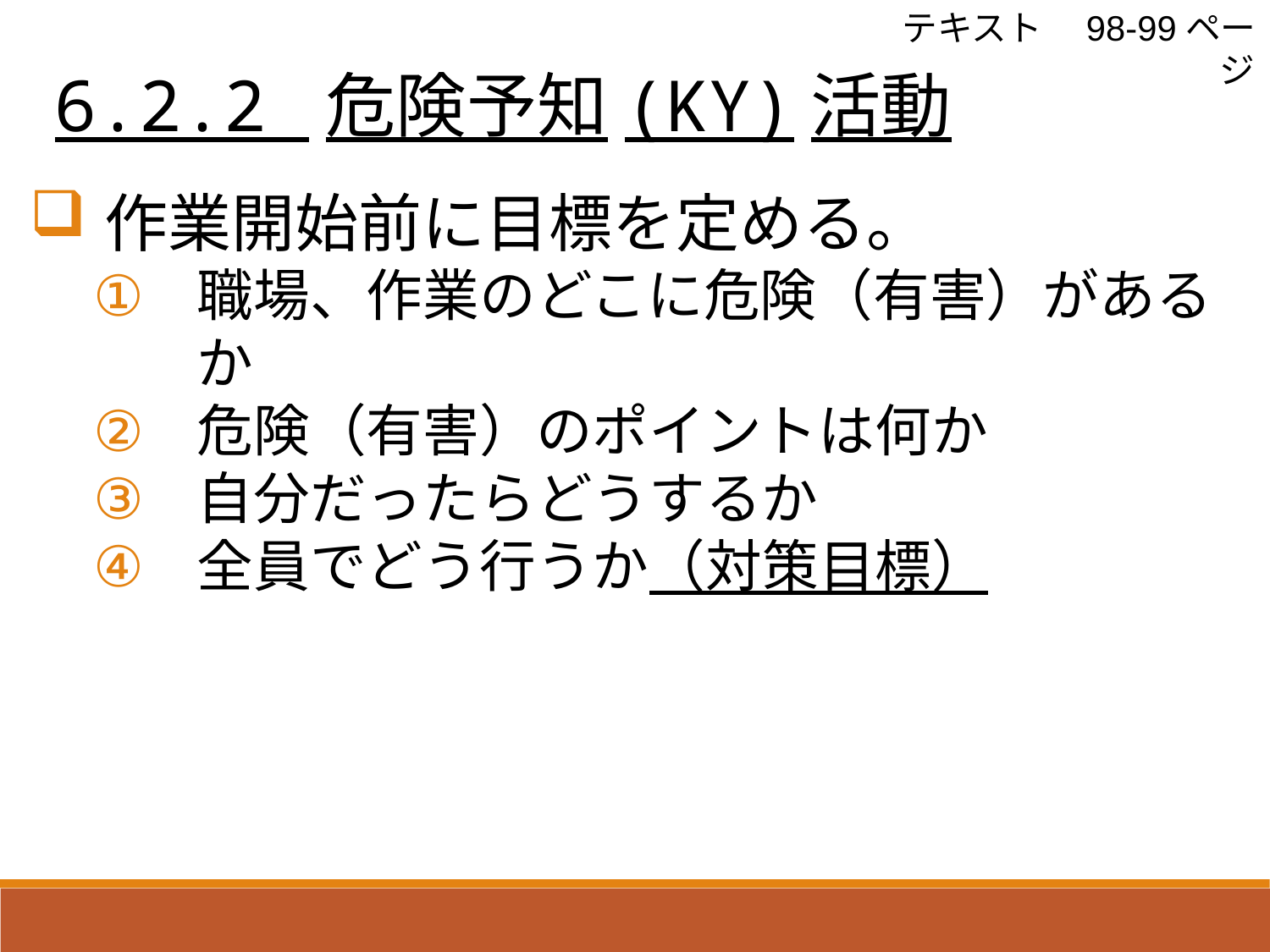

テキスト　98-99ページ
 6.2.2 危険予知(KY)活動
作業開始前に目標を定める。
職場、作業のどこに危険（有害）があるか
危険（有害）のポイントは何か
自分だったらどうするか
全員でどう行うか（対策目標）